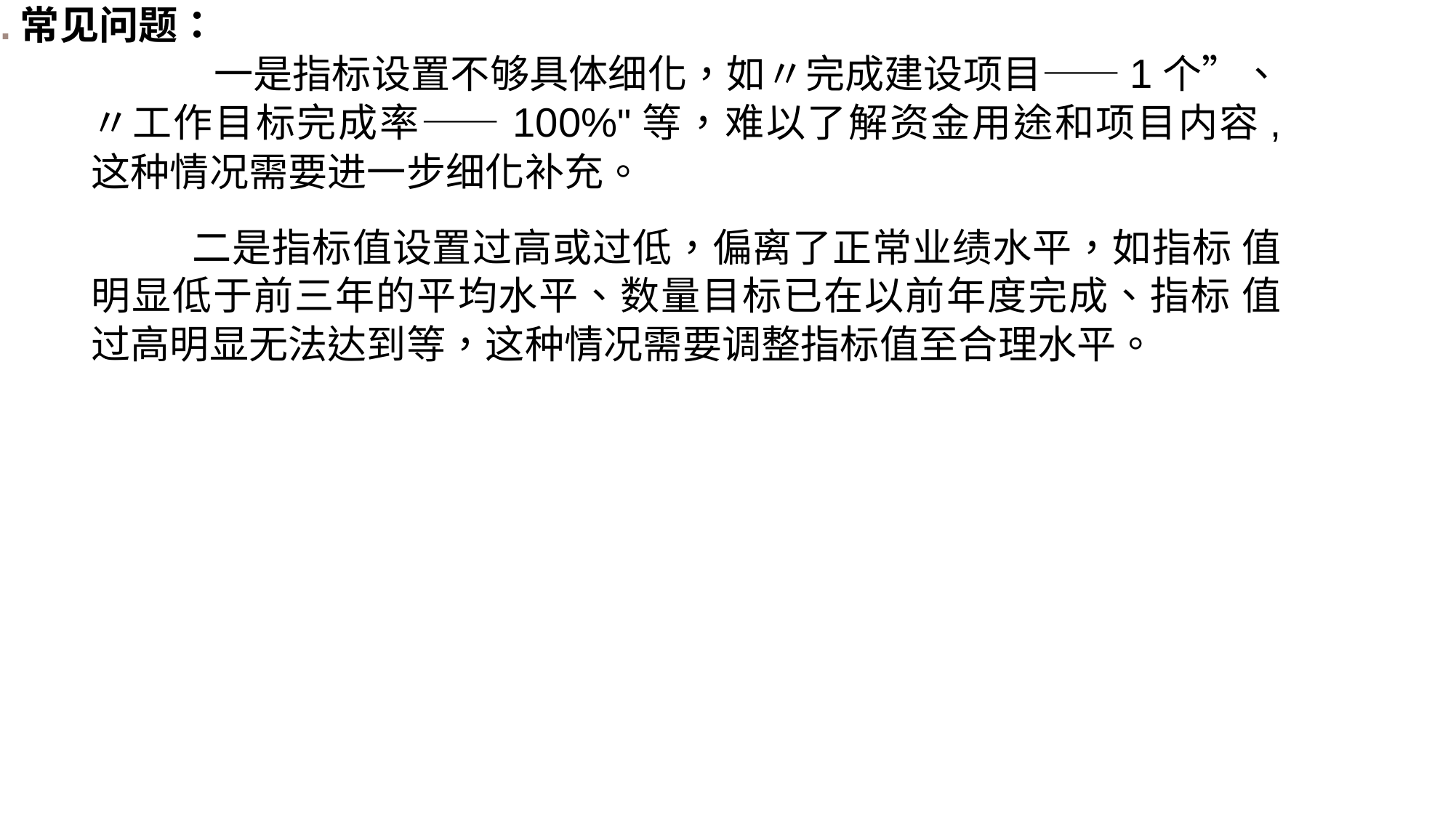

.常见问题：
一是指标设置不够具体细化，如〃完成建设项目——1个”、 〃工作目标完成率——100%"等，难以了解资金用途和项目内容, 这种情况需要进一步细化补充。
二是指标值设置过高或过低，偏离了正常业绩水平，如指标 值明显低于前三年的平均水平、数量目标已在以前年度完成、指标 值过高明显无法达到等，这种情况需要调整指标值至合理水平。